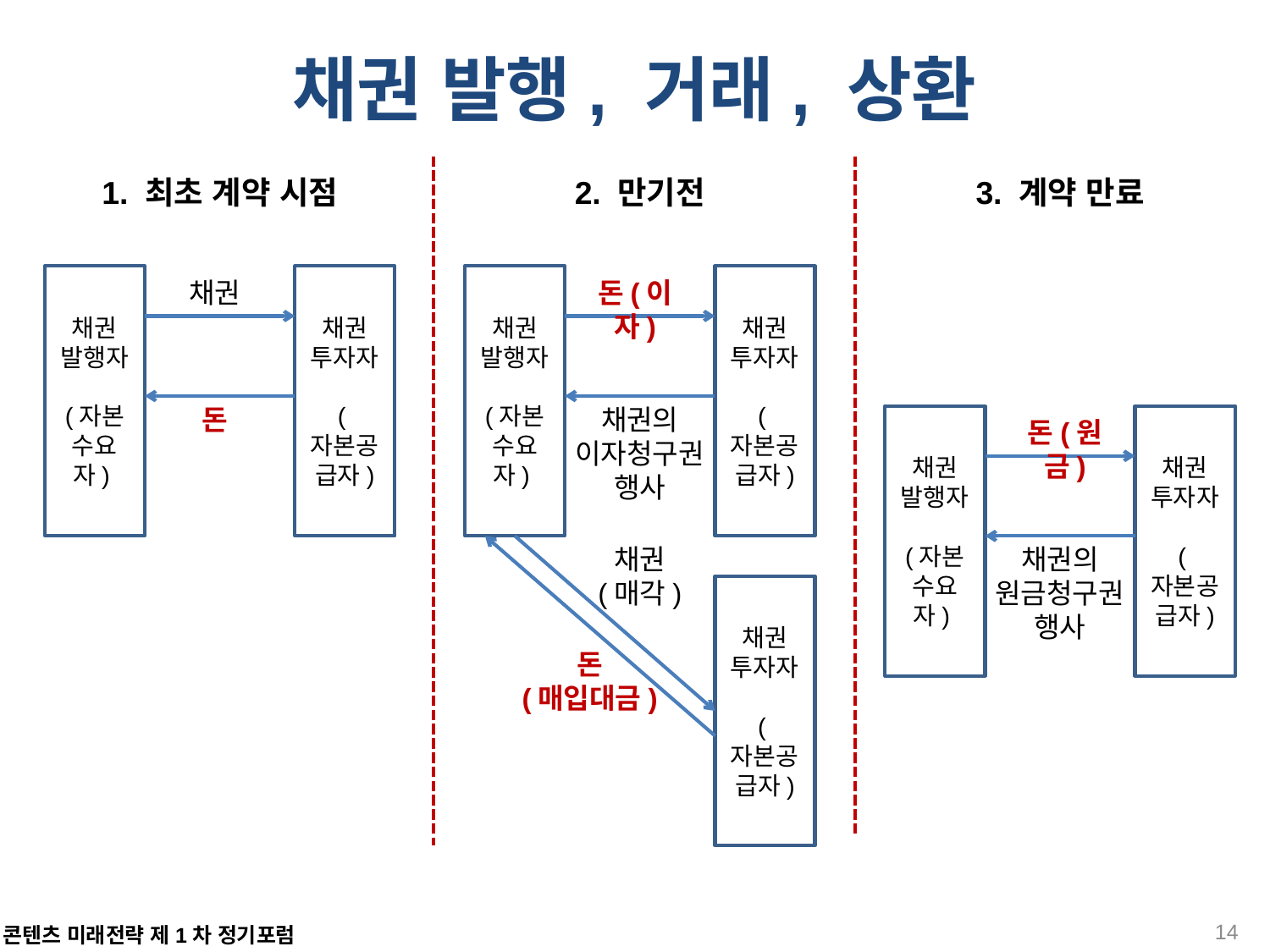

# 채권 발행, 거래, 상환
1. 최초 계약 시점
2. 만기전
3. 계약 만료
채권
발행자

(자본
수요자)
채권
투자자

(자본공급자)
채권
발행자

(자본
수요자)
채권
투자자

(자본공급자)
채권
돈(이자)
돈
채권의
이자청구권 행사
채권
발행자

(자본
수요자)
채권
투자자

(자본공급자)
돈(원금)
채권
(매각)
채권의
원금청구권 행사
채권
투자자

(자본공급자)
돈
(매입대금)
14